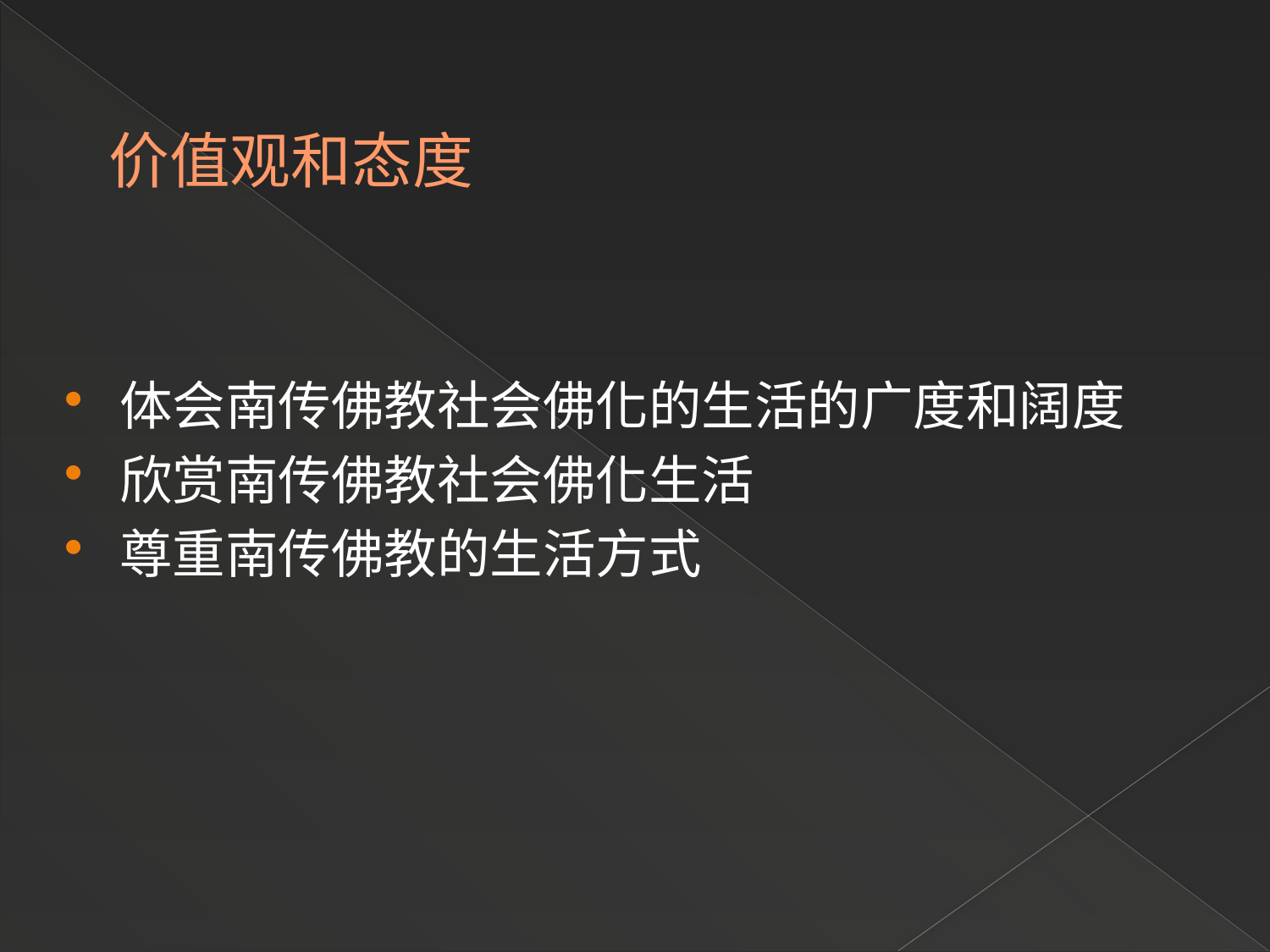

# 价值观和态度
体会南传佛教社会佛化的生活的广度和阔度
欣赏南传佛教社会佛化生活
尊重南传佛教的生活方式